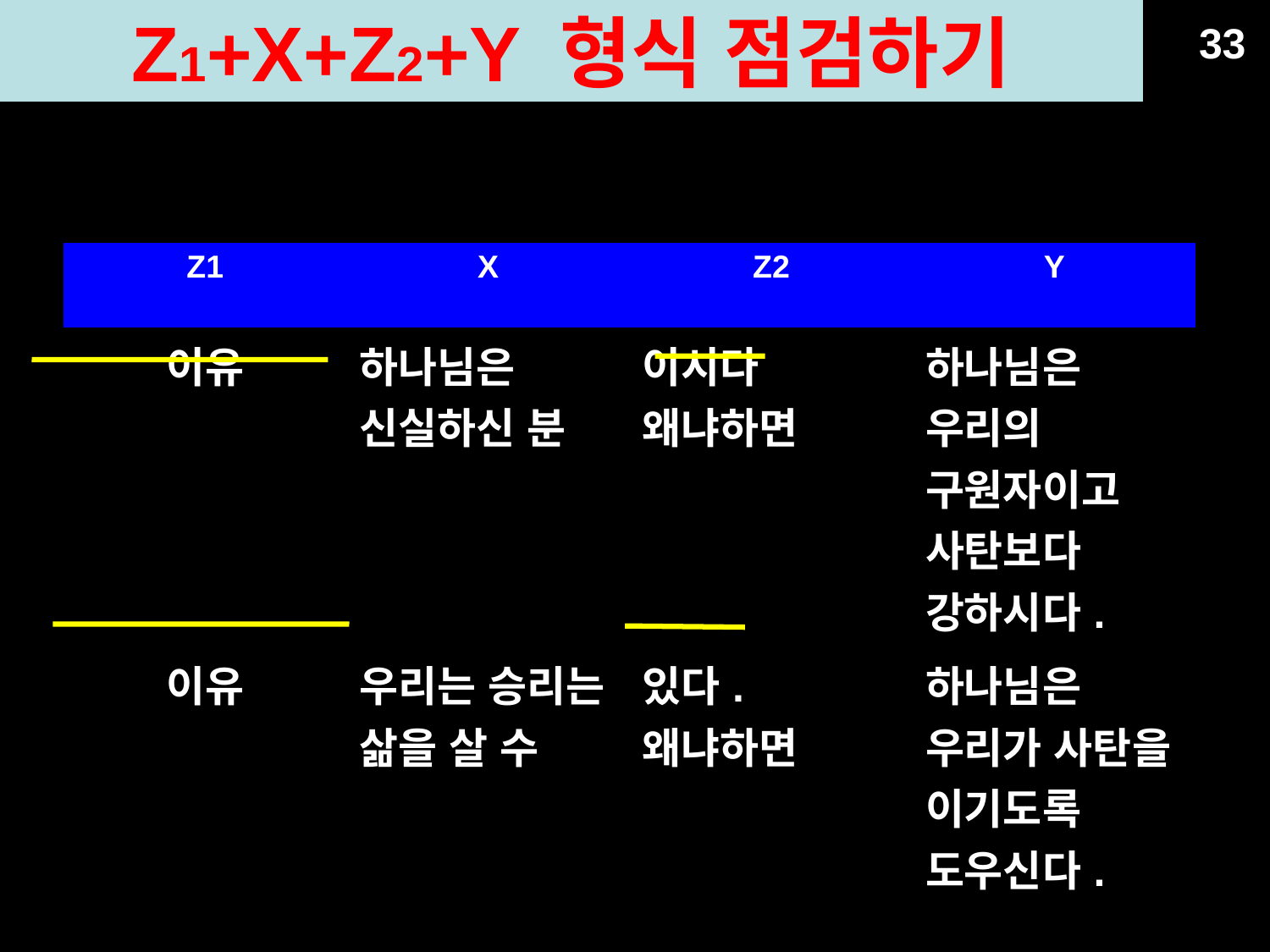

Z1+X+Z2+Y 형식 점검하기
33
| Z1 | X | Z2 | Y |
| --- | --- | --- | --- |
| 이유 | 하나님은 신실하신 분 | 이시다 왜냐하면 | 하나님은 우리의 구원자이고 사탄보다 강하시다. |
| 이유 | 우리는 승리는 삶을 살 수 | 있다. 왜냐하면 | 하나님은 우리가 사탄을 이기도록 도우신다. |